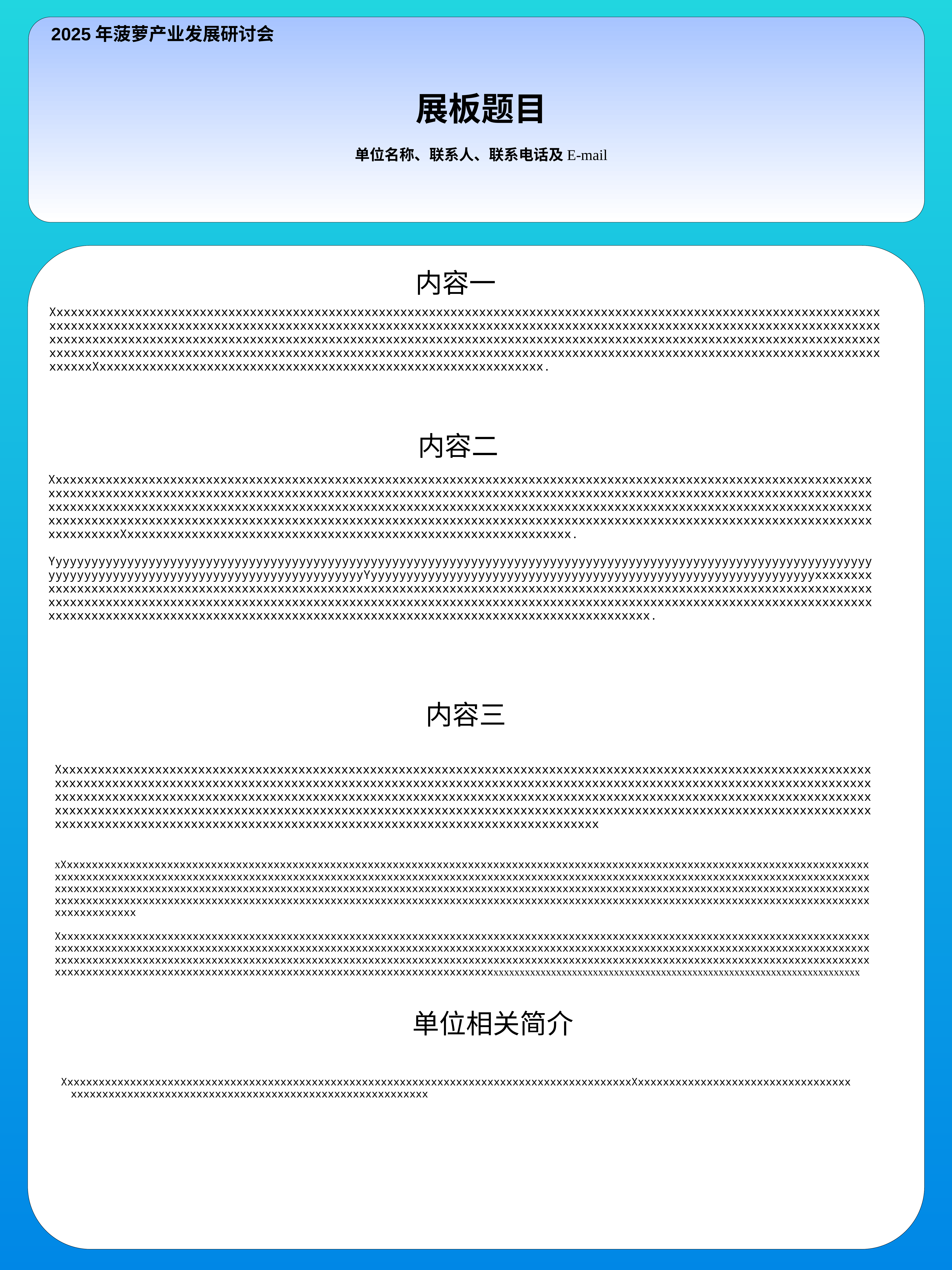

2025年菠萝产业发展研讨会

展板题目

单位名称、联系人、联系电话及E-mail

内容一
XxxxxxxxxxxxxxxxxxxxxxxxxxxxxxxxxxxxxxxxxxxxxxxxxxxxxxxxxxxxxxxxxxxxxxxxxxxxxxxxxxxxxxxxxxxxxxxxxxxxxxxxxxxxxxxxxxxxxxxxxxxxxxxxxxxxxxxxxxxxxxxxxxxxxxxxxxxxxxxxxxxxxxxxxxxxxxxxxxxxxxxxxxxxxxxxxxxxxxxxxxxxxxxxxxxxxxxxxxxxxxxxxxxxxxxxxxxxxxxxxxxxxxxxxxxxxxxxxxxxxxxxxxxxxxxxxxxxxxxxxxxxxxxxxxxxxxxxxxxxxxxxxxxxxxxxxxxxxxxxxxxxxxxxxxxxxxxxxxxxxxxxxxxxxxxxxxxxxxxxxxxxxxxxxxxxxxxxxxxxxxxxxxxxxxxxxxxxxxxxxxxxxxxxxxxxxxxxxxxxxxxxxxxxxxxxxxxxxxxxxxxxxxxxxxxxxxxxxxxxxxxxxxxxxxXxxxxxxxxxxxxxxxxxxxxxxxxxxxxxxxxxxxxxxxxxxxxxxxxxxxxxxxxxxxxxx.

内容二
XxxxxxxxxxxxxxxxxxxxxxxxxxxxxxxxxxxxxxxxxxxxxxxxxxxxxxxxxxxxxxxxxxxxxxxxxxxxxxxxxxxxxxxxxxxxxxxxxxxxxxxxxxxxxxxxxxxxxxxxxxxxxxxxxxxxxxxxxxxxxxxxxxxxxxxxxxxxxxxxxxxxxxxxxxxxxxxxxxxxxxxxxxxxxxxxxxxxxxxxxxxxxxxxxxxxxxxxxxxxxxxxxxxxxxxxxxxxxxxxxxxxxxxxxxxxxxxxxxxxxxxxxxxxxxxxxxxxxxxxxxxxxxxxxxxxxxxxxxxxxxxxxxxxxxxxxxxxxxxxxxxxxxxxxxxxxxxxxxxxxxxxxxxxxxxxxxxxxxxxxxxxxxxxxxxxxxxxxxxxxxxxxxxxxxxxxxxxxxxxxxxxxxxxxxxxxxxxxxxxxxxxxxxxxxxxxxxxxxxxxxxxxxxxxxxxxxxxxxxxxxxxxxxxxxXxxxxxxxxxxxxxxxxxxxxxxxxxxxxxxxxxxxxxxxxxxxxxxxxxxxxxxxxxxxxxx.

YyyyyyyyyyyyyyyyyyyyyyyyyyyyyyyyyyyyyyyyyyyyyyyyyyyyyyyyyyyyyyyyyyyyyyyyyyyyyyyyyyyyyyyyyyyyyyyyyyyyyyyyyyyyyyyyyyyyyyyyyyyyyyyyyyyyyyyyyyyyyyyyyyyyyyyyyyyyyyyYyyyyyyyyyyyyyyyyyyyyyyyyyyyyyyyyyyyyyyyyyyyyyyyyyyyyyyyyyyyyyyxxxxxxxxxxxxxxxxxxxxxxxxxxxxxxxxxxxxxxxxxxxxxxxxxxxxxxxxxxxxxxxxxxxxxxxxxxxxxxxxxxxxxxxxxxxxxxxxxxxxxxxxxxxxxxxxxxxxxxxxxxxxxxxxxxxxxxxxxxxxxxxxxxxxxxxxxxxxxxxxxxxxxxxxxxxxxxxxxxxxxxxxxxxxxxxxxxxxxxxxxxxxxxxxxxxxxxxxxxxxxxxxxxxxxxxxxxxxxxxxxxxxxxxxxxxxxxxxxxxxxxxxxxxxxxxxxxxxxxxxxxxxxxxxxxxxxxxxxxxxxxxxxxxxxxxxxxxxxxxxxx.

内容三
Xxxxxxxxxxxxxxxxxxxxxxxxxxxxxxxxxxxxxxxxxxxxxxxxxxxxxxxxxxxxxxxxxxxxxxxxxxxxxxxxxxxxxxxxxxxxxxxxxxxxxxxxxxxxxxxxxxxxxxxxxxxxxxxxxxxxxxxxxxxxxxxxxxxxxxxxxxxxxxxxxxxxxxxxxxxxxxxxxxxxxxxxxxxxxxxxxxxxxxxxxxxxxxxxxxxxxxxxxxxxxxxxxxxxxxxxxxxxxxxxxxxxxxxxxxxxxxxxxxxxxxxxxxxxxxxxxxxxxxxxxxxxxxxxxxxxxxxxxxxxxxxxxxxxxxxxxxxxxxxxxxxxxxxxxxxxxxxxxxxxxxxxxxxxxxxxxxxxxxxxxxxxxxxxxxxxxxxxxxxxxxxxxxxxxxxxxxxxxxxxxxxxxxxxxxxxxxxxxxxxxxxxxxxxxxxxxxxxxxxxxxxxxxxxxxxxxxxxxxxxxxxxxxxxxxxxxxxxxxxxxxxxxxxxxxxxxxxxxxxxxxxxxxxxxxxxxxxxxxxxxxxxxxxxxxxx

xXxxxxxxxxxxxxxxxxxxxxxxxxxxxxxxxxxxxxxxxxxxxxxxxxxxxxxxxxxxxxxxxxxxxxxxxxxxxxxxxxxxxxxxxxxxxxxxxxxxxxxxxxxxxxxxxxxxxxxxxxxxxxxxxxxxxxxxxxxxxxxxxxxxxxxxxxxxxxxxxxxxxxxxxxxxxxxxxxxxxxxxxxxxxxxxxxxxxxxxxxxxxxxxxxxxxxxxxxxxxxxxxxxxxxxxxxxxxxxxxxxxxxxxxxxxxxxxxxxxxxxxxxxxxxxxxxxxxxxxxxxxxxxxxxxxxxxxxxxxxxxxxxxxxxxxxxxxxxxxxxxxxxxxxxxxxxxxxxxxxxxxxxxxxxxxxxxxxxxxxxxxxxxxxxxxxxxxxxxxxxxxxxxxxxxxxxxxxxxxxxxxxxxxxxxxxxxxxxxxxxxxxxxxxxxxxxxxxxxxxxxxxxxxxxxxxxxxxxxxxxxxxxxxxxxxxxxxxxxxxxxxxxxxxxxxxxxxxxxxxxxxxxxxxxxxxxxxxxxxxxxxxxxxxxxxx

Xxxxxxxxxxxxxxxxxxxxxxxxxxxxxxxxxxxxxxxxxxxxxxxxxxxxxxxxxxxxxxxxxxxxxxxxxxxxxxxxxxxxxxxxxxxxxxxxxxxxxxxxxxxxxxxxxxxxxxxxxxxxxxxxxxxxxxxxxxxxxxxxxxxxxxxxxxxxxxxxxxxxxxxxxxxxxxxxxxxxxxxxxxxxxxxxxxxxxxxxxxxxxxxxxxxxxxxxxxxxxxxxxxxxxxxxxxxxxxxxxxxxxxxxxxxxxxxxxxxxxxxxxxxxxxxxxxxxxxxxxxxxxxxxxxxxxxxxxxxxxxxxxxxxxxxxxxxxxxxxxxxxxxxxxxxxxxxxxxxxxxxxxxxxxxxxxxxxxxxxxxxxxxxxxxxxxxxxxxxxxxxxxxxxxxxxxxxxxxxxxxxxxxxxxxxxxxxxxxxxxxxxxxxxxxxxxxxxxxxxxxxxxxxxxxxxxxxxxxxxxxxxxxxxxxxxxxxxxxxxxxxxxxxxxxxxxxxxxxxxxxxxxxxxxxxxxxxxxxxxxxxxxxxxxx

单位相关简介
XxxxxxxxxxxxxxxxxxxxxxxxxxxxxxxxxxxxxxxxxxxxxxxxxxxxxxxxxxxxxxxxxxxxxxxxxxxxxxxxxxxxxxxxxxxXxxxxxxxxxxxxxxxxxxxxxxxxxxxxxxxxxxxxxxxxxxxxxxxxxxxxxxxxxxxxxxxxxxxxxxxxxxxxxxxxxxxxxxxxxxx